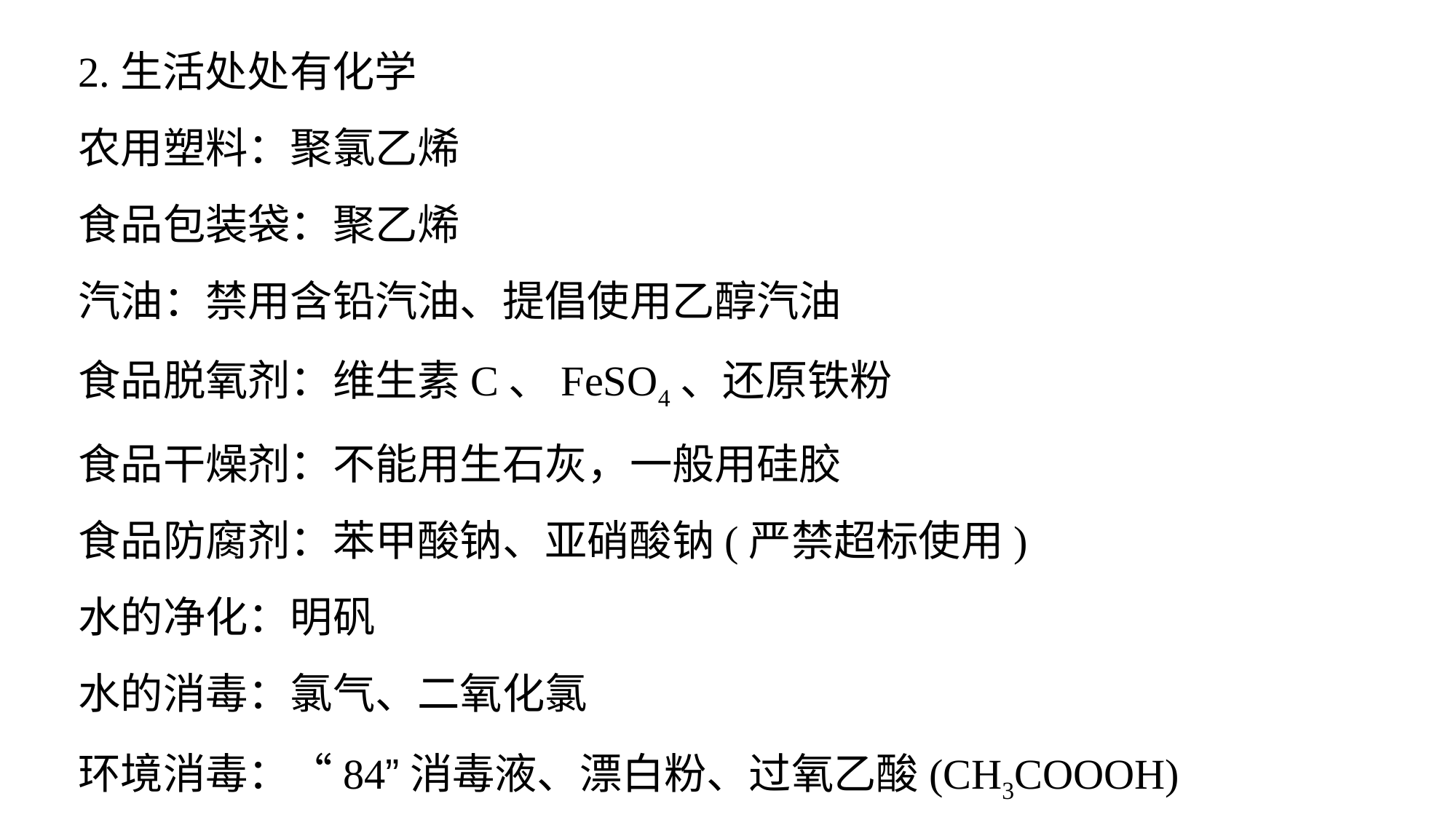

2.生活处处有化学
农用塑料：聚氯乙烯
食品包装袋：聚乙烯
汽油：禁用含铅汽油、提倡使用乙醇汽油
食品脱氧剂：维生素C、FeSO4、还原铁粉
食品干燥剂：不能用生石灰，一般用硅胶
食品防腐剂：苯甲酸钠、亚硝酸钠(严禁超标使用)
水的净化：明矾
水的消毒：氯气、二氧化氯
环境消毒：“84”消毒液、漂白粉、过氧乙酸(CH3COOOH)